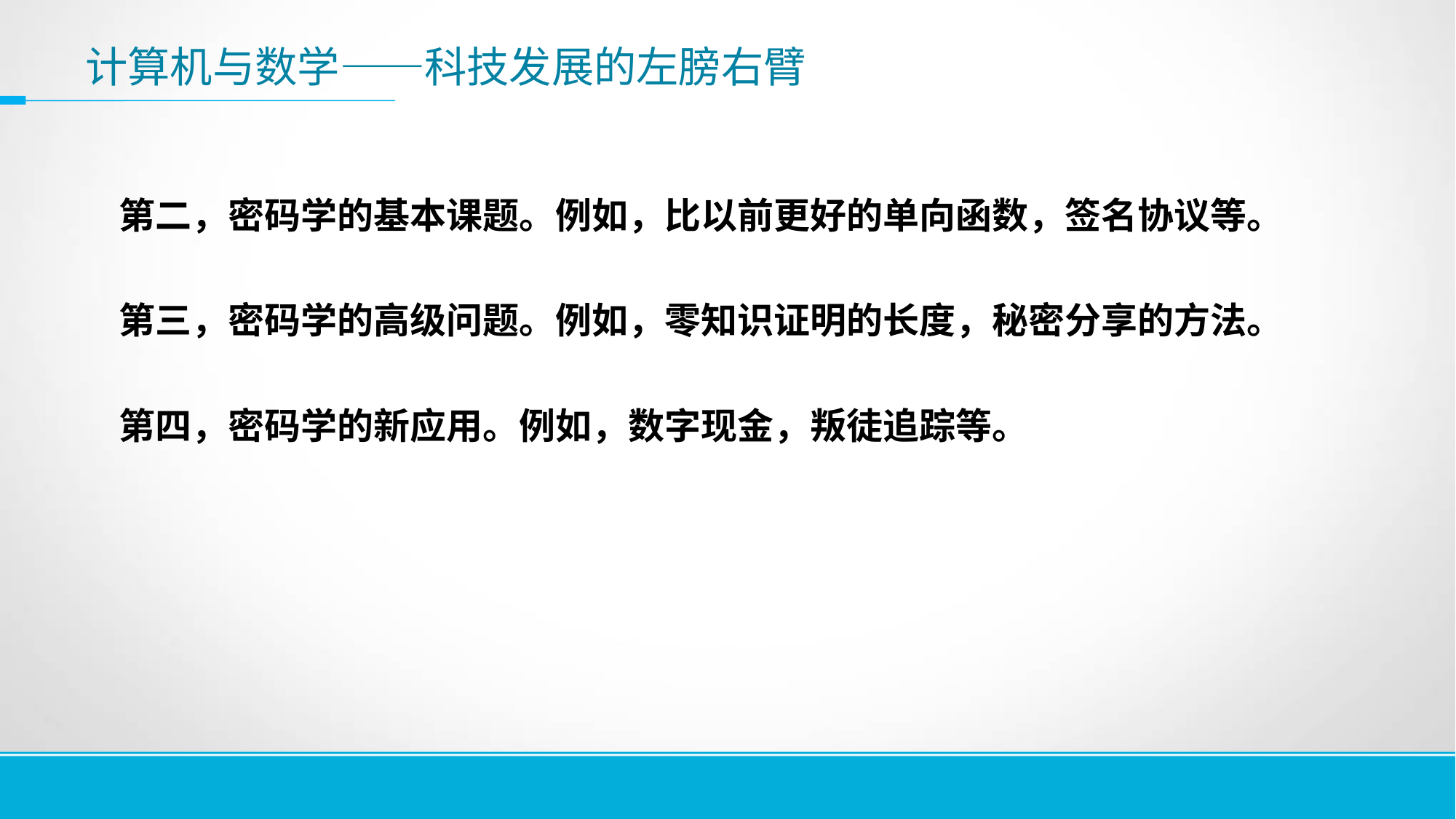

# 计算机与数学——科技发展的左膀右臂
   第二，密码学的基本课题。例如，比以前更好的单向函数，签名协议等。
   第三，密码学的高级问题。例如，零知识证明的长度，秘密分享的方法。
   第四，密码学的新应用。例如，数字现金，叛徒追踪等。